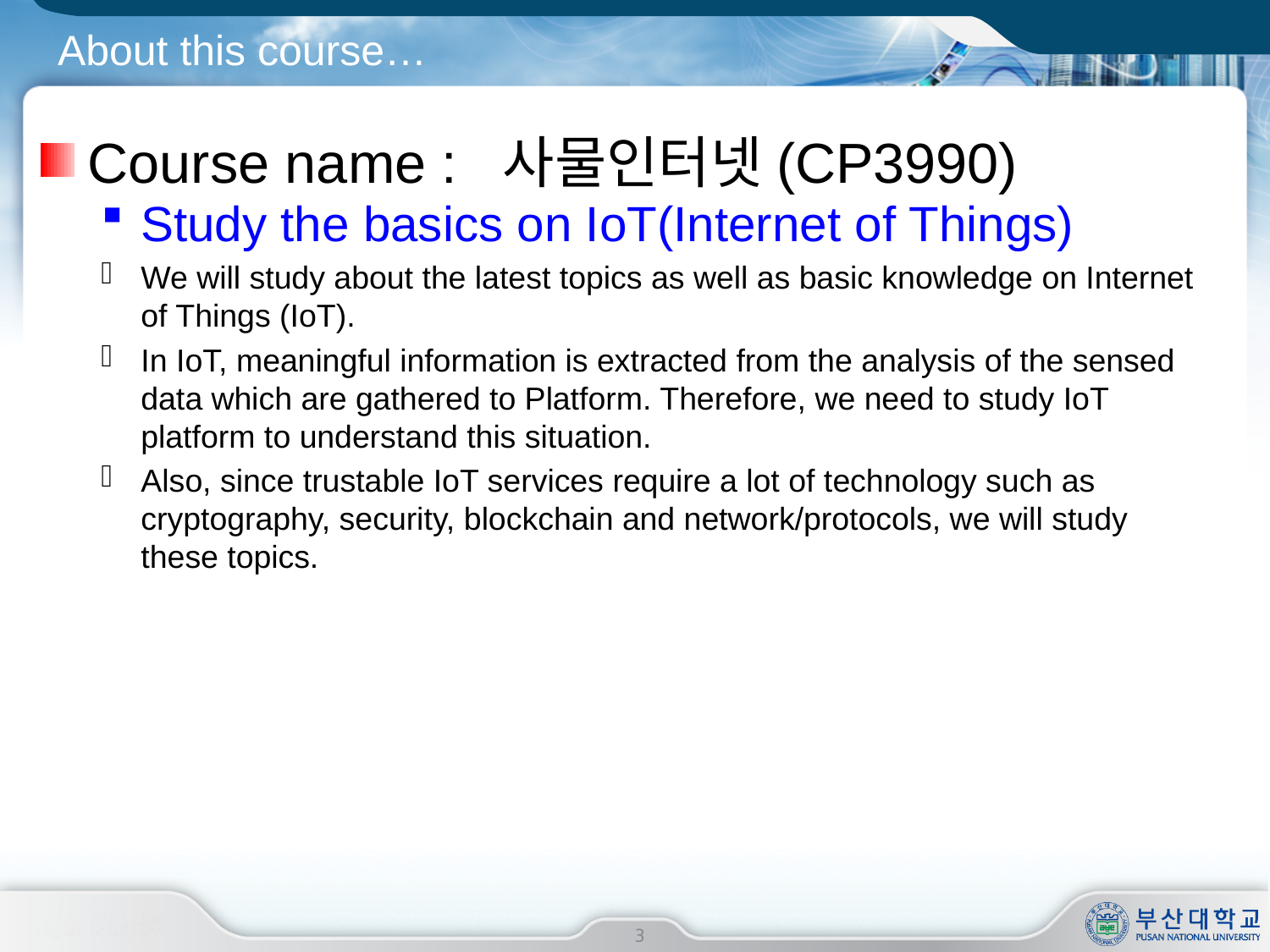

# About this course…
Course name :  사물인터넷(CP3990)
Study the basics on IoT(Internet of Things)
We will study about the latest topics as well as basic knowledge on Internet of Things (IoT).
In IoT, meaningful information is extracted from the analysis of the sensed data which are gathered to Platform. Therefore, we need to study IoT platform to understand this situation.
Also, since trustable IoT services require a lot of technology such as cryptography, security, blockchain and network/protocols, we will study these topics.
3